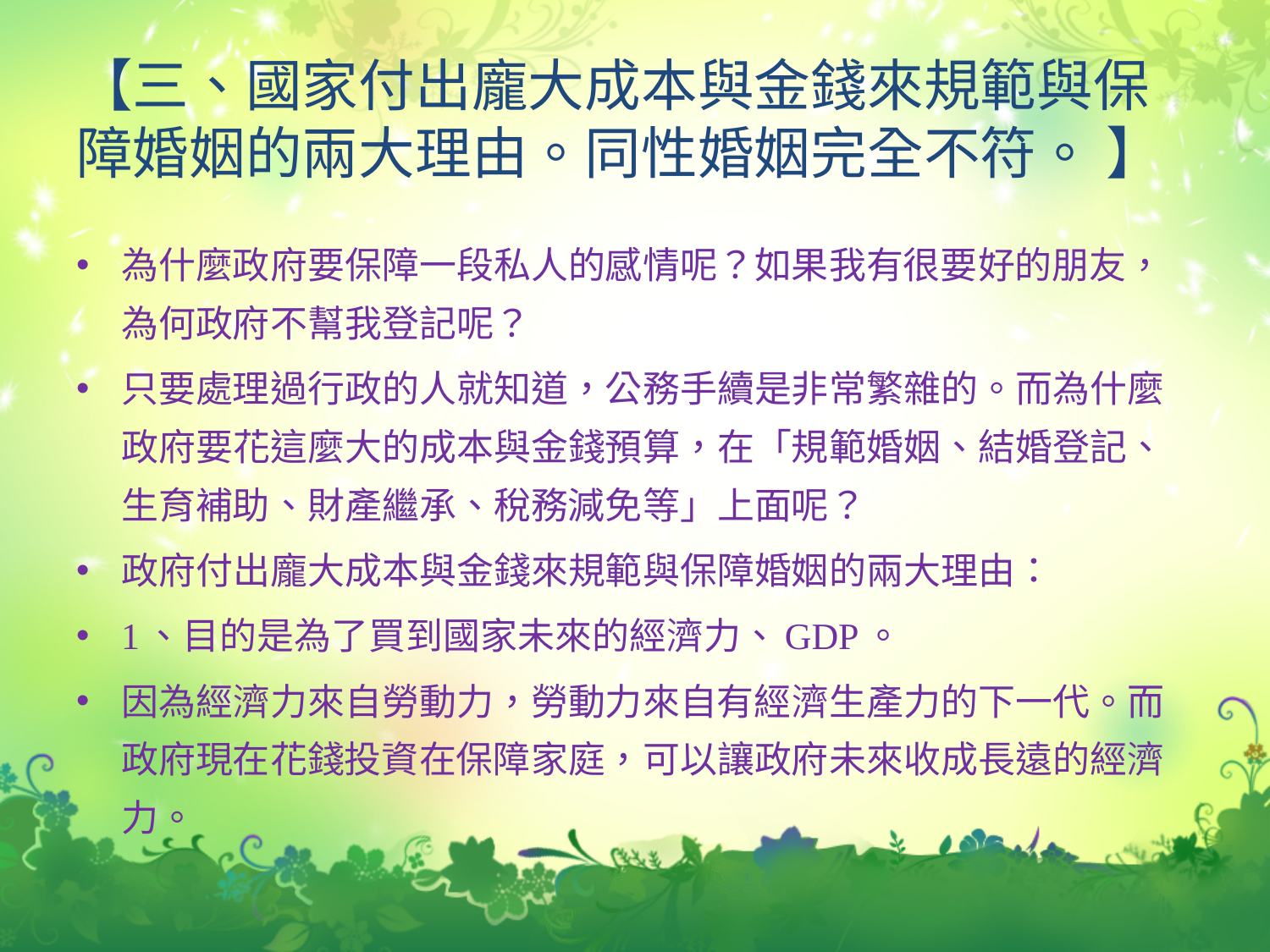

# 【三、國家付出龐大成本與金錢來規範與保障婚姻的兩大理由。同性婚姻完全不符。 】
為什麼政府要保障一段私人的感情呢？如果我有很要好的朋友，為何政府不幫我登記呢？
只要處理過行政的人就知道，公務手續是非常繁雜的。而為什麼政府要花這麼大的成本與金錢預算，在「規範婚姻、結婚登記、生育補助、財產繼承、稅務減免等」上面呢？
政府付出龐大成本與金錢來規範與保障婚姻的兩大理由：
1、目的是為了買到國家未來的經濟力、GDP。
因為經濟力來自勞動力，勞動力來自有經濟生產力的下一代。而政府現在花錢投資在保障家庭，可以讓政府未來收成長遠的經濟力。